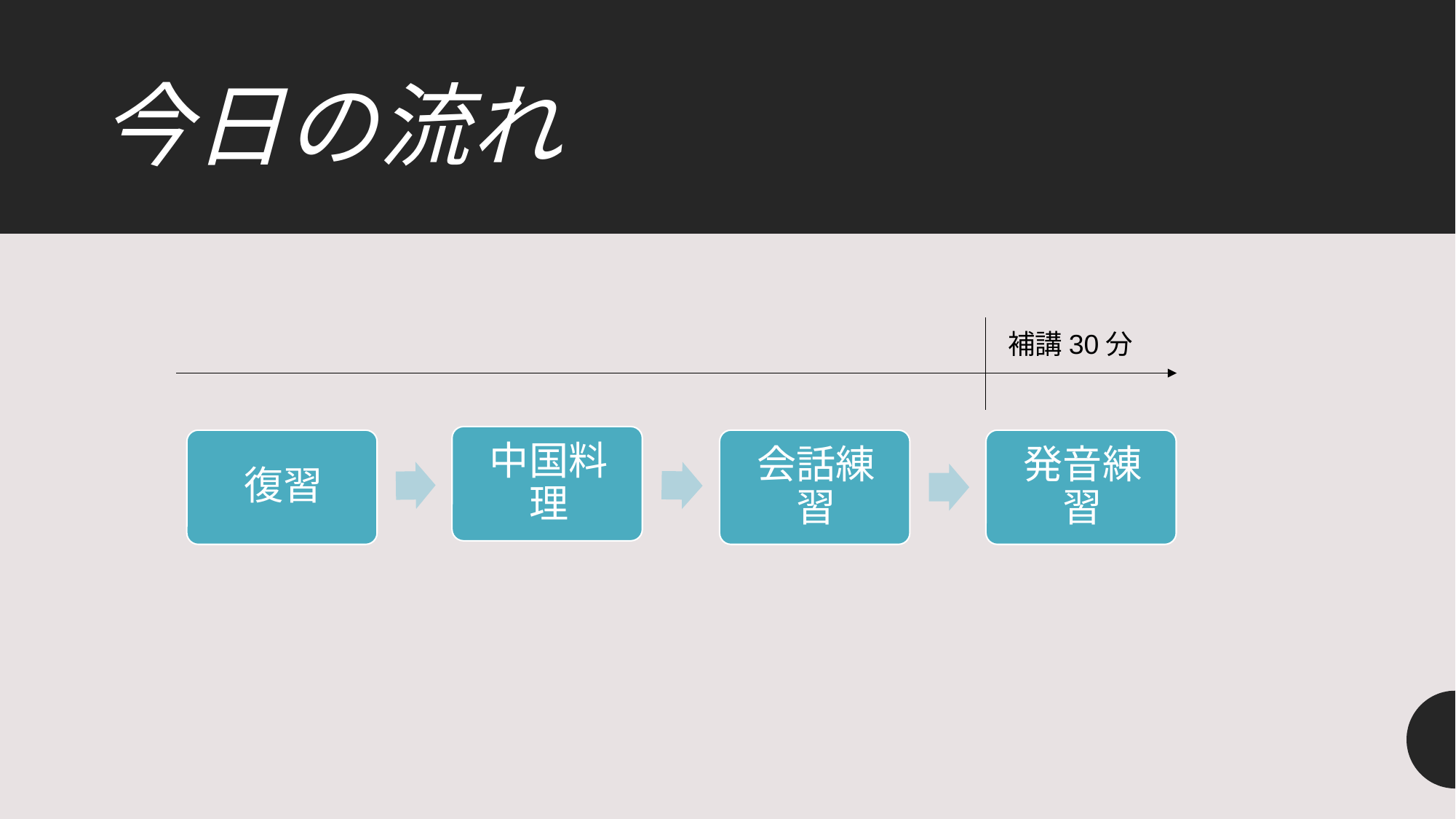

# 今日の流れ
復習

中国料理

会話練習

発音練習
補講30分